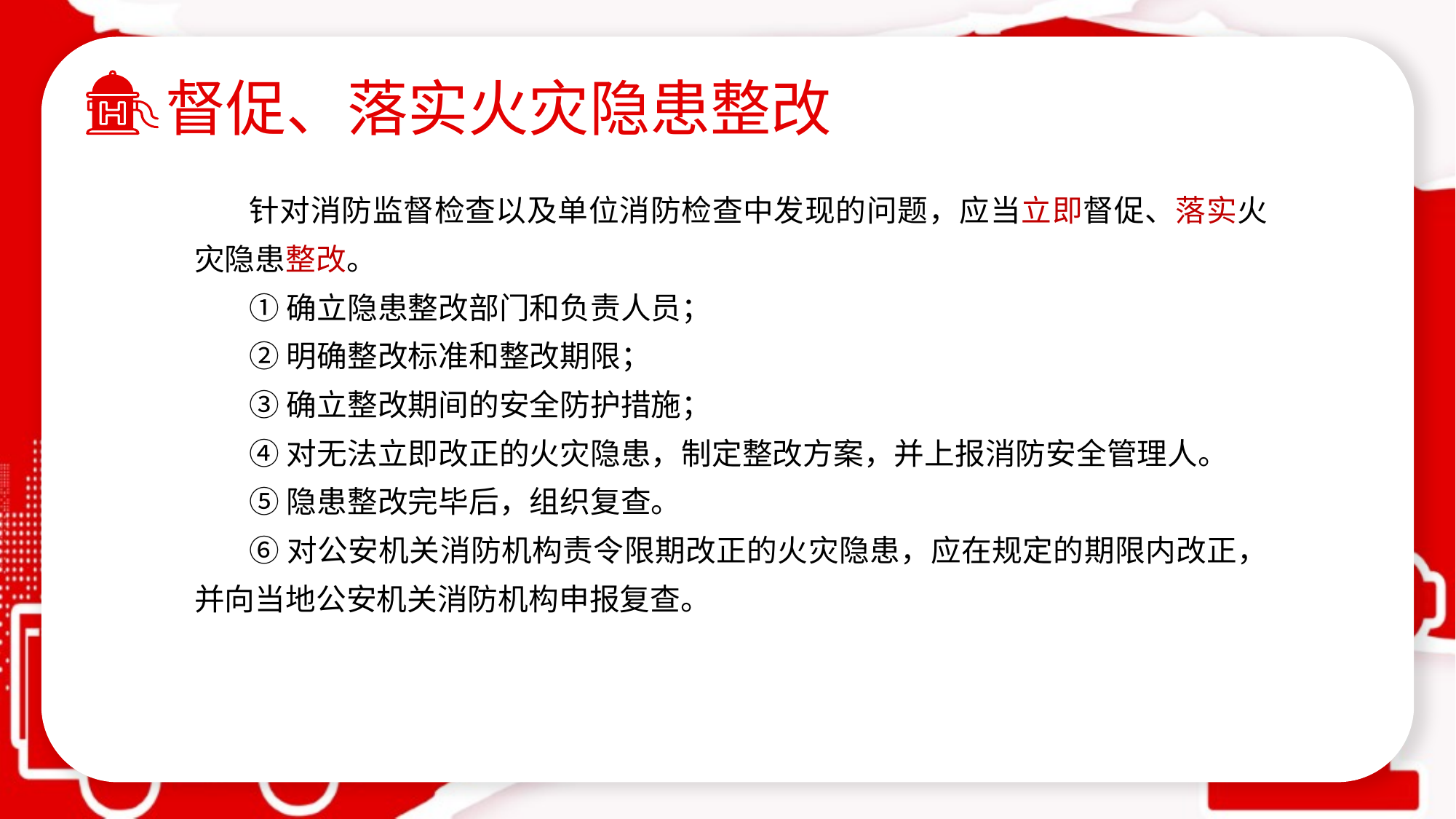

督促、落实火灾隐患整改

针对消防监督检查以及单位消防检查中发现的问题，应当立即督促、落实火灾隐患整改。
①确立隐患整改部门和负责人员；
②明确整改标准和整改期限；
③确立整改期间的安全防护措施；
④对无法立即改正的火灾隐患，制定整改方案，并上报消防安全管理人。
⑤隐患整改完毕后，组织复查。
⑥对公安机关消防机构责令限期改正的火灾隐患，应在规定的期限内改正，并向当地公安机关消防机构申报复查。